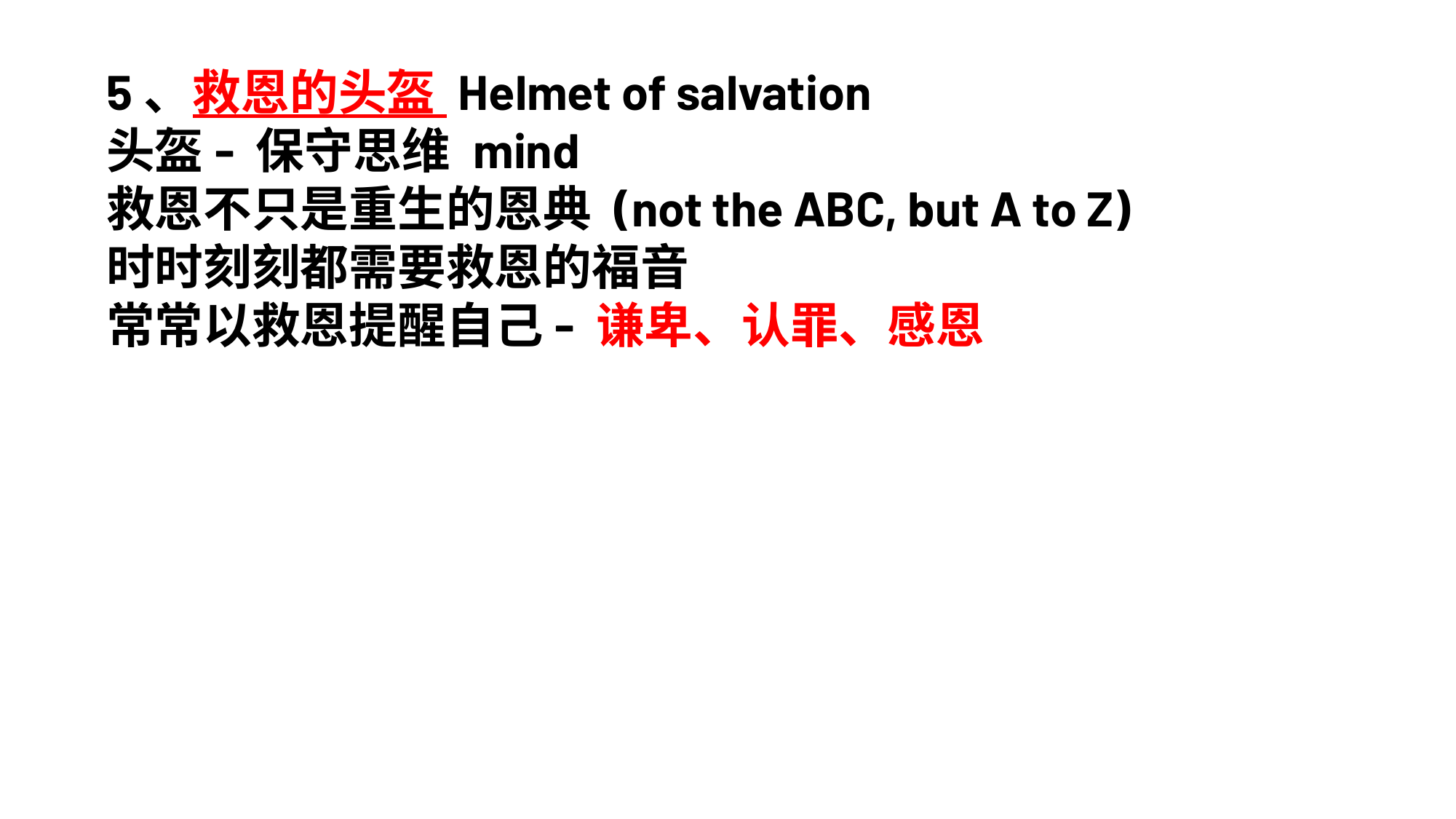

5、救恩的头盔 Helmet of salvation
头盔- 保守思维 mind
救恩不只是重生的恩典 (not the ABC, but A to Z)
时时刻刻都需要救恩的福音
常常以救恩提醒自己- 谦卑、认罪、感恩